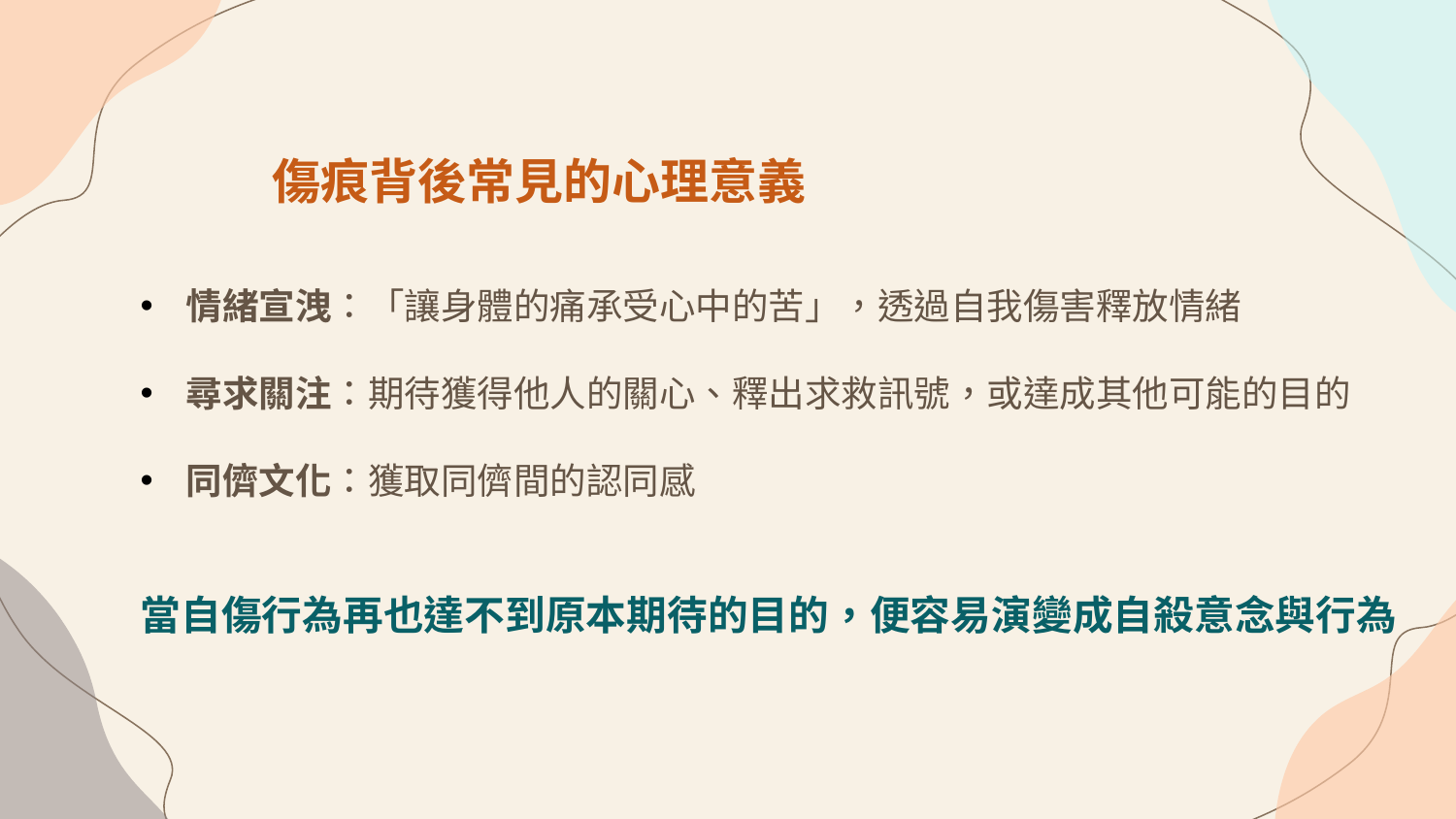

# 傷痕背後常見的心理意義
情緒宣洩：「讓身體的痛承受心中的苦」，透過自我傷害釋放情緒

尋求關注：期待獲得他人的關心、釋出求救訊號，或達成其他可能的目的

同儕文化：獲取同儕間的認同感

當自傷行為再也達不到原本期待的目的，便容易演變成自殺意念與行為